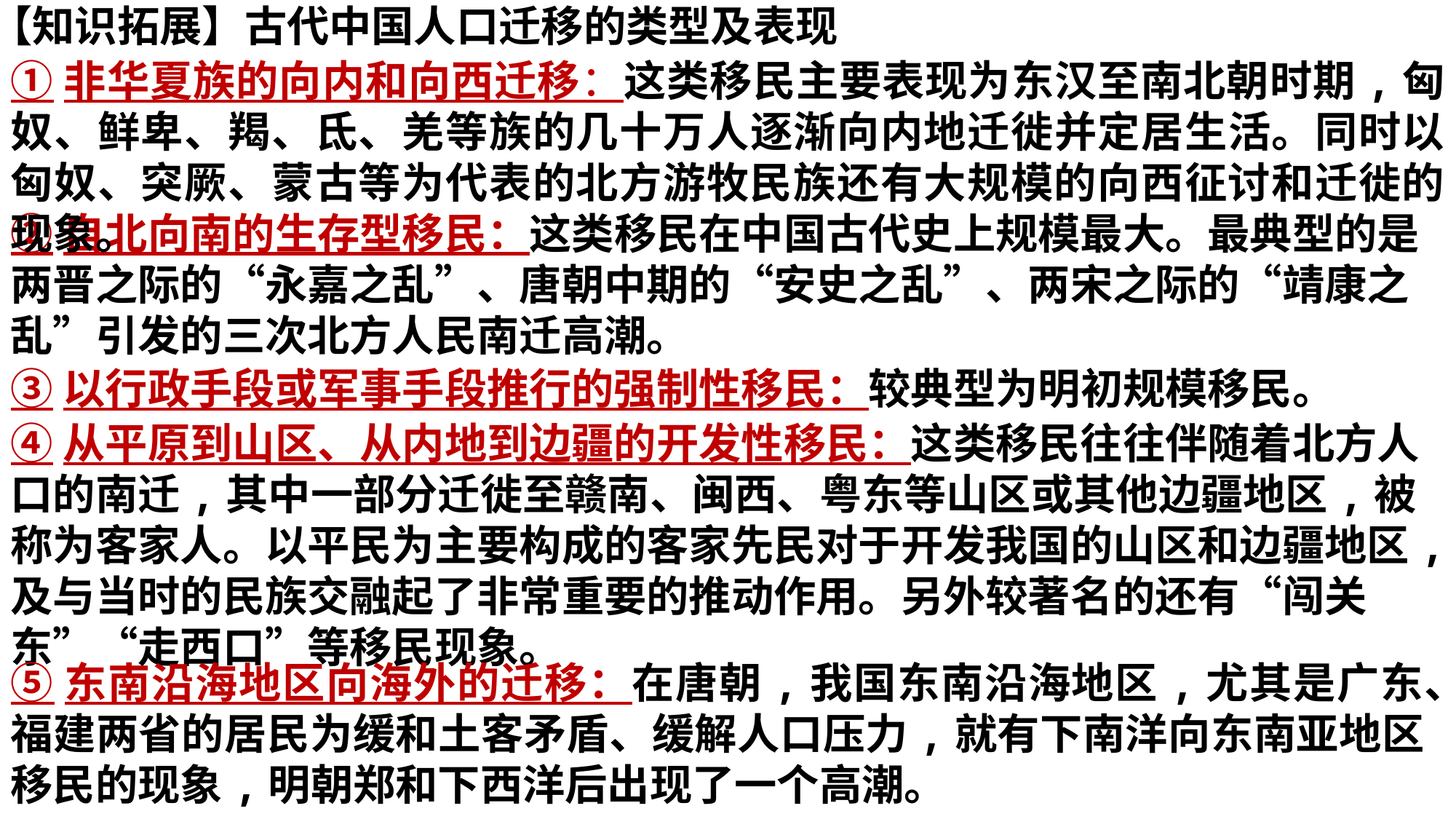

【知识拓展】古代中国人口迁移的类型及表现
①非华夏族的向内和向西迁移：这类移民主要表现为东汉至南北朝时期,匈奴、鲜卑、羯、氐、羌等族的几十万人逐渐向内地迁徙并定居生活。同时以匈奴、突厥、蒙古等为代表的北方游牧民族还有大规模的向西征讨和迁徙的现象。
②自北向南的生存型移民：这类移民在中国古代史上规模最大。最典型的是两晋之际的“永嘉之乱”、唐朝中期的“安史之乱”、两宋之际的“靖康之乱”引发的三次北方人民南迁高潮。
③以行政手段或军事手段推行的强制性移民：较典型为明初规模移民。
④从平原到山区、从内地到边疆的开发性移民：这类移民往往伴随着北方人口的南迁,其中一部分迁徙至赣南、闽西、粤东等山区或其他边疆地区,被称为客家人。以平民为主要构成的客家先民对于开发我国的山区和边疆地区,及与当时的民族交融起了非常重要的推动作用。另外较著名的还有“闯关东”“走西口”等移民现象。
⑤东南沿海地区向海外的迁移：在唐朝,我国东南沿海地区,尤其是广东、福建两省的居民为缓和土客矛盾、缓解人口压力,就有下南洋向东南亚地区移民的现象,明朝郑和下西洋后出现了一个高潮。